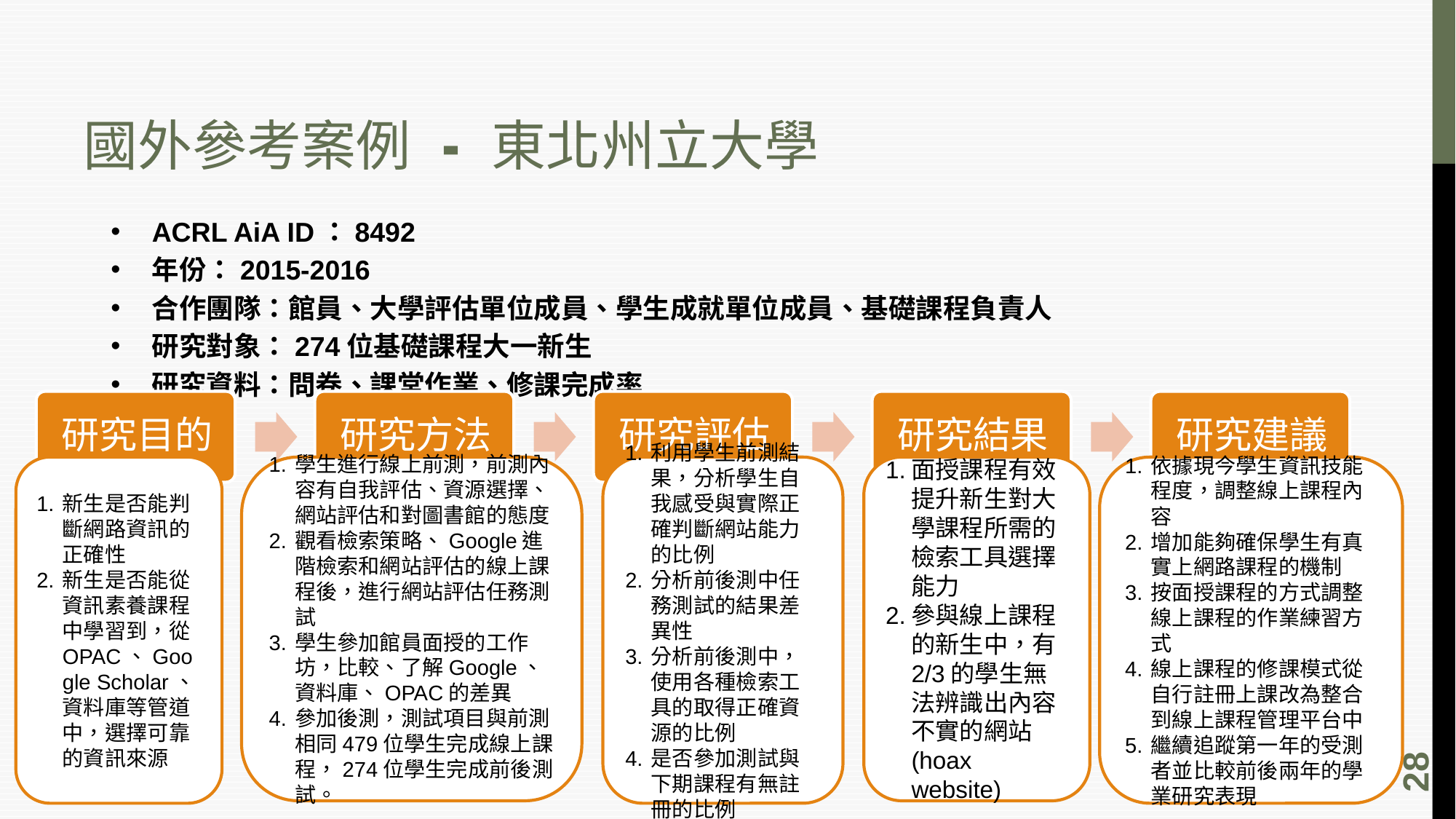

# 國外參考案例 - 東北州立大學
ACRL AiA ID：8492
年份：2015-2016
合作團隊：館員、大學評估單位成員、學生成就單位成員、基礎課程負責人
研究對象：274位基礎課程大一新生
研究資料：問卷、課堂作業、修課完成率
研究目的

研究方法

研究評估

研究結果

研究建議
學生進行線上前測，前測內容有自我評估、資源選擇、網站評估和對圖書館的態度
觀看檢索策略、Google進階檢索和網站評估的線上課程後，進行網站評估任務測試
學生參加館員面授的工作坊，比較、了解Google、資料庫、OPAC的差異
參加後測，測試項目與前測相同479位學生完成線上課程，274位學生完成前後測試。
利用學生前測結果，分析學生自我感受與實際正確判斷網站能力的比例
分析前後測中任務測試的結果差異性
分析前後測中，使用各種檢索工具的取得正確資源的比例
是否參加測試與下期課程有無註冊的比例
新生是否能判斷網路資訊的正確性
新生是否能從資訊素養課程中學習到，從OPAC、Google Scholar、資料庫等管道中，選擇可靠的資訊來源
面授課程有效提升新生對大學課程所需的檢索工具選擇能力
參與線上課程的新生中，有2/3的學生無法辨識出內容不實的網站(hoax website)
依據現今學生資訊技能程度，調整線上課程內容
增加能夠確保學生有真實上網路課程的機制
按面授課程的方式調整線上課程的作業練習方式
線上課程的修課模式從自行註冊上課改為整合到線上課程管理平台中
繼續追蹤第一年的受測者並比較前後兩年的學業研究表現
28